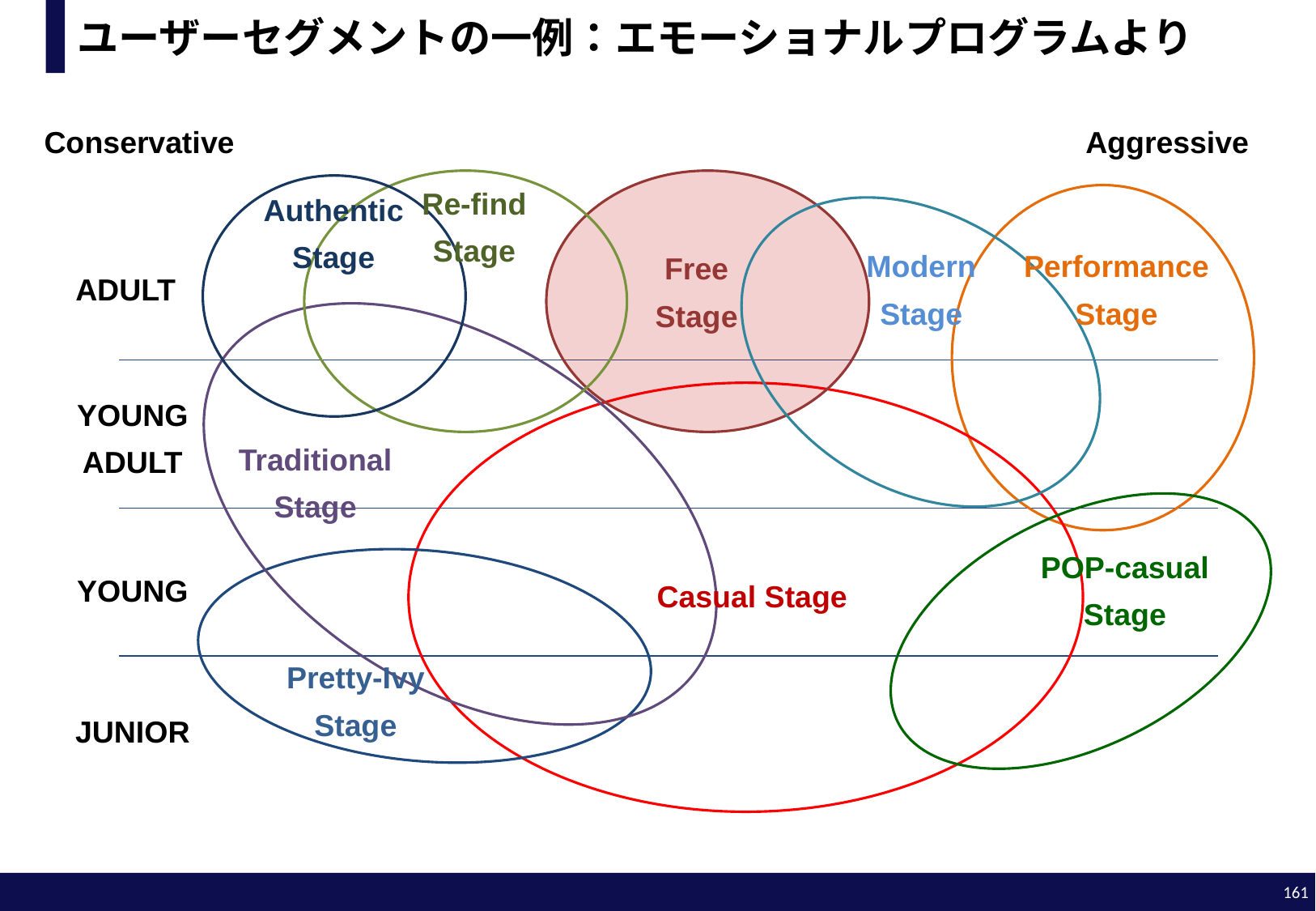

# ユーザーセグメントの一例：エモーショナルプログラムより
Conservative
Aggressive

Re-find
Stage

Authentic
Stage

Modern
Stage
Performance
Stage
Free
Stage
ADULT

YOUNG
ADULT

Traditional
Stage

POP-casual
Stage

YOUNG
Casual Stage
Pretty-Ivy
Stage
JUNIOR